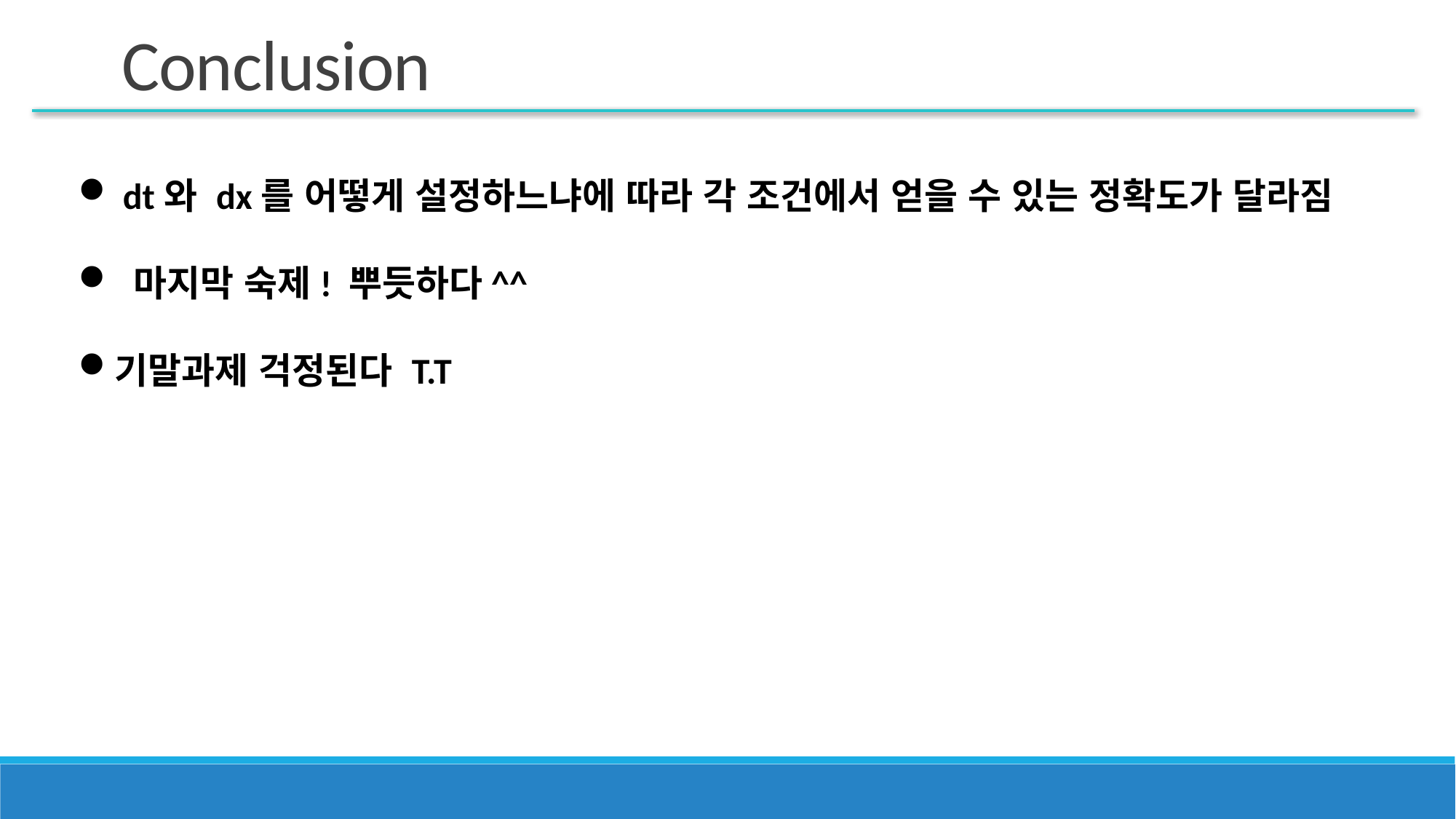

Conclusion
 dt와 dx를 어떻게 설정하느냐에 따라 각 조건에서 얻을 수 있는 정확도가 달라짐

 마지막 숙제! 뿌듯하다^^

기말과제 걱정된다 T.T